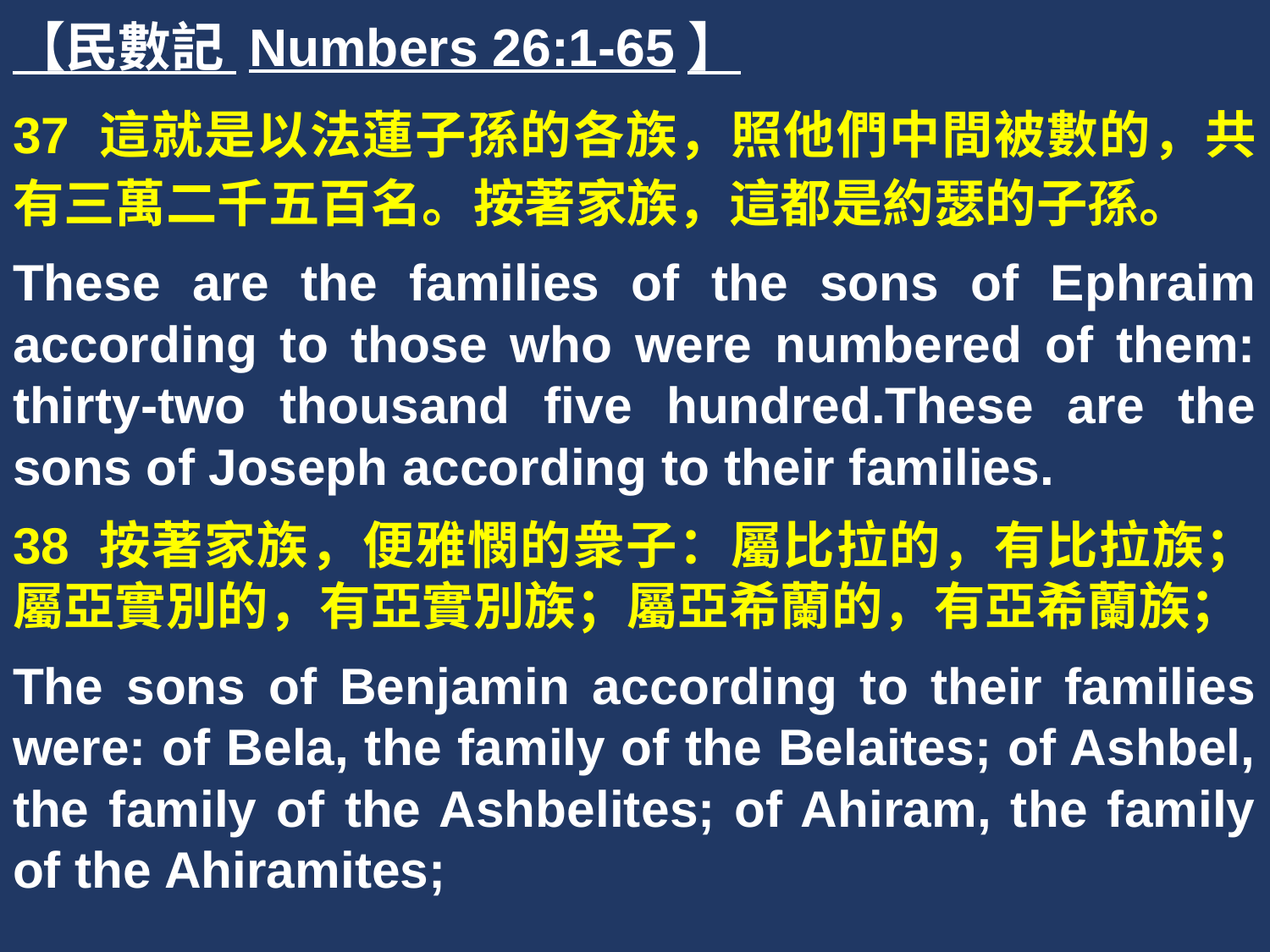

【民數記 Numbers 26:1-65】
37 這就是以法蓮子孫的各族，照他們中間被數的，共有三萬二千五百名。按著家族，這都是約瑟的子孫。
These are the families of the sons of Ephraim according to those who were numbered of them: thirty-two thousand five hundred.These are the sons of Joseph according to their families.
38 按著家族，便雅憫的衆子：屬比拉的，有比拉族；屬亞實別的，有亞實別族；屬亞希蘭的，有亞希蘭族；
The sons of Benjamin according to their families were: of Bela, the family of the Belaites; of Ashbel, the family of the Ashbelites; of Ahiram, the family of the Ahiramites;